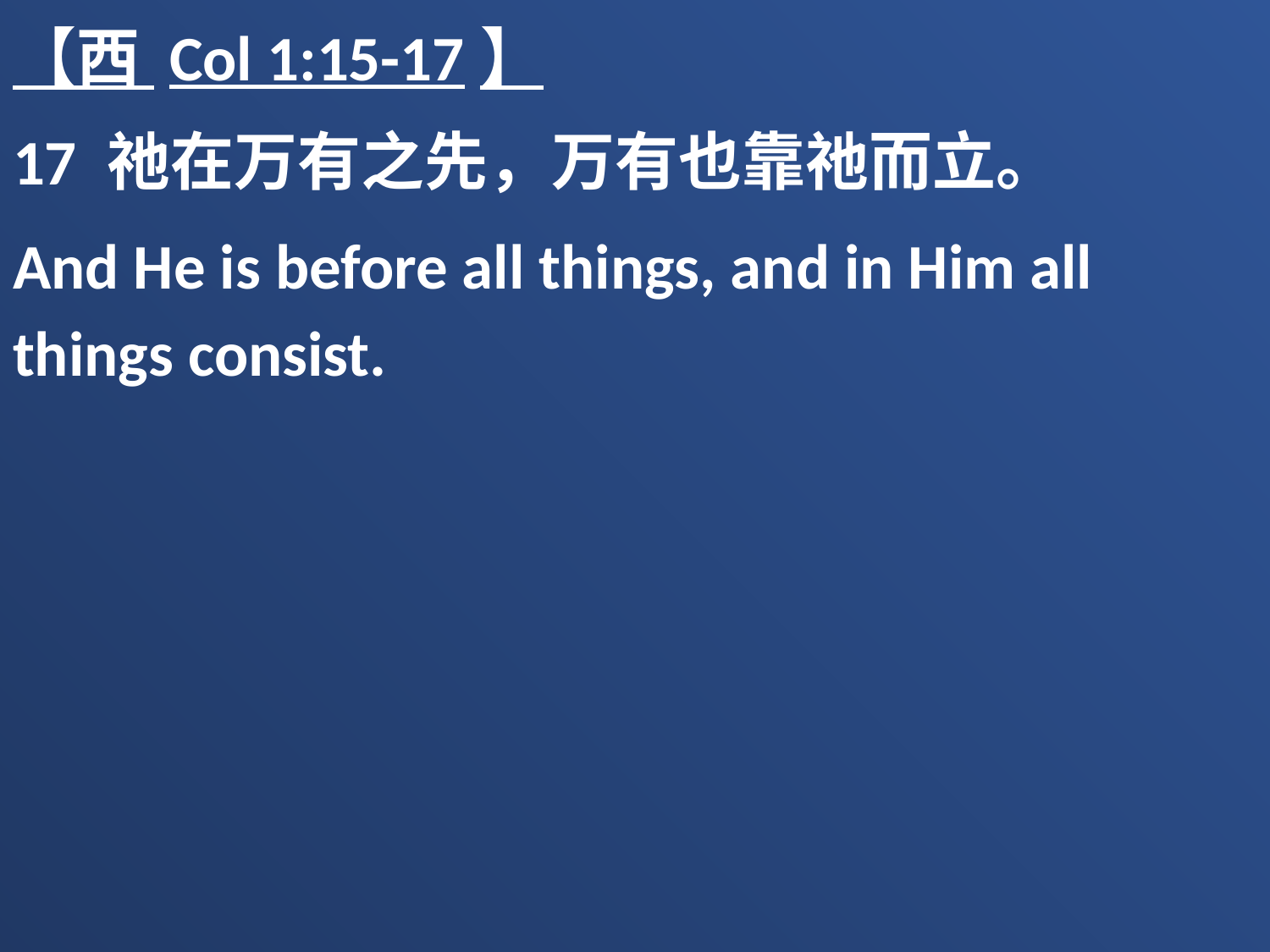

【西 Col 1:15-17】
17 祂在万有之先，万有也靠祂而立。
And He is before all things, and in Him all things consist.